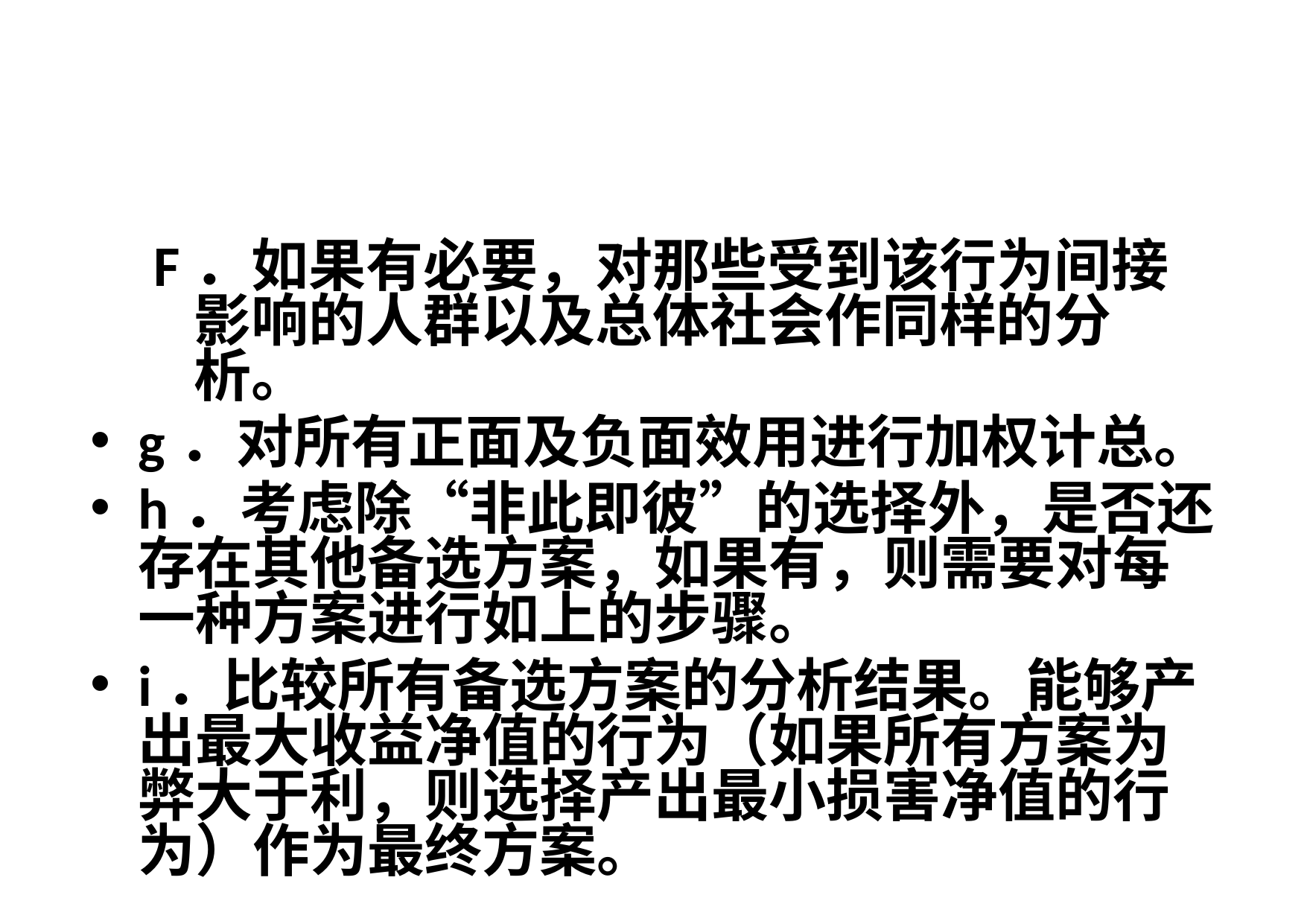

F．如果有必要，对那些受到该行为间接影响的人群以及总体社会作同样的分析。
g．对所有正面及负面效用进行加权计总。
h．考虑除“非此即彼”的选择外，是否还存在其他备选方案，如果有，则需要对每一种方案进行如上的步骤。
i．比较所有备选方案的分析结果。能够产出最大收益净值的行为（如果所有方案为弊大于利，则选择产出最小损害净值的行为）作为最终方案。